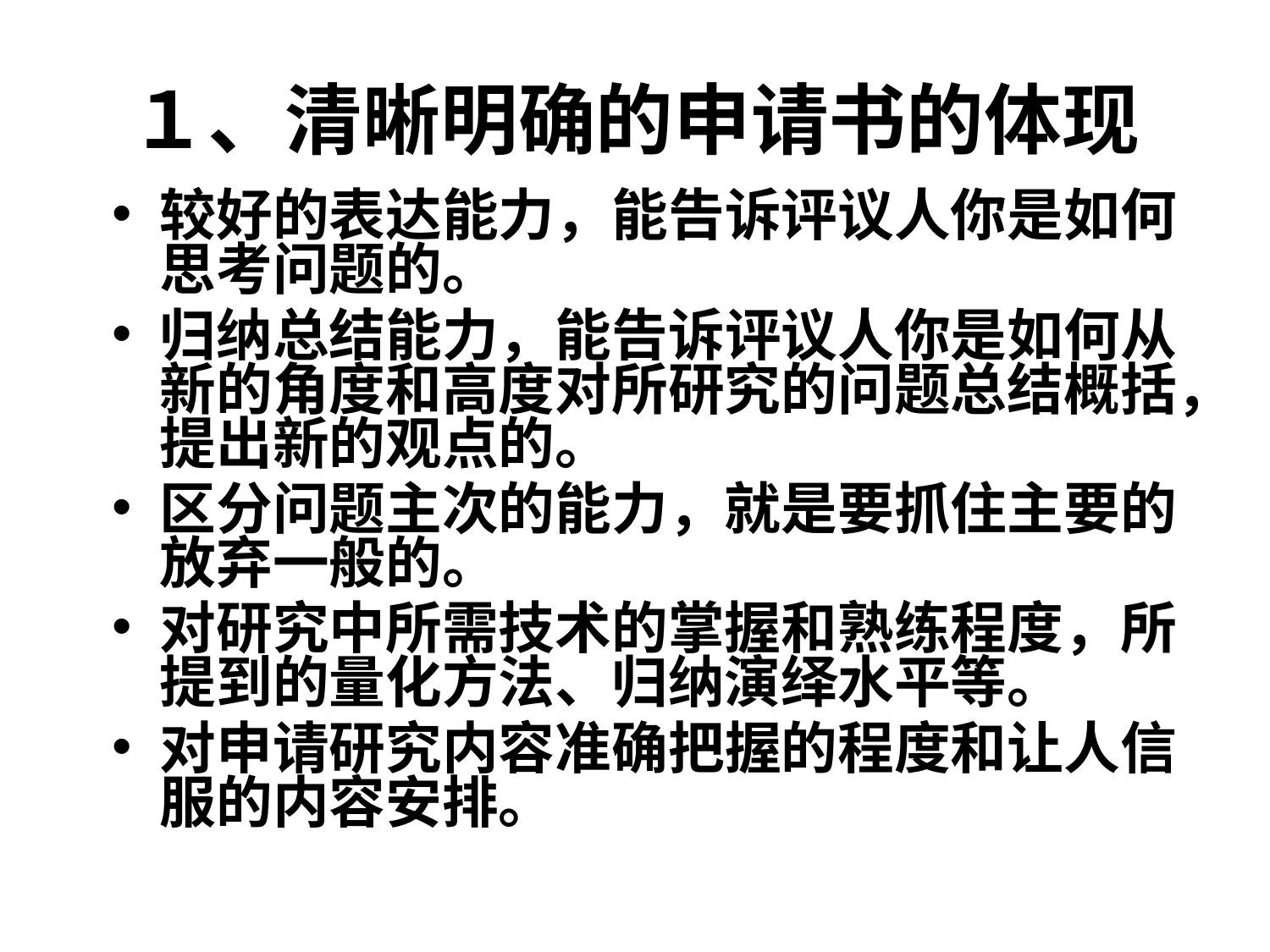

# １、清晰明确的申请书的体现
较好的表达能力，能告诉评议人你是如何思考问题的。
归纳总结能力，能告诉评议人你是如何从新的角度和高度对所研究的问题总结概括，提出新的观点的。
区分问题主次的能力，就是要抓住主要的放弃一般的。
对研究中所需技术的掌握和熟练程度，所提到的量化方法、归纳演绎水平等。
对申请研究内容准确把握的程度和让人信服的内容安排。